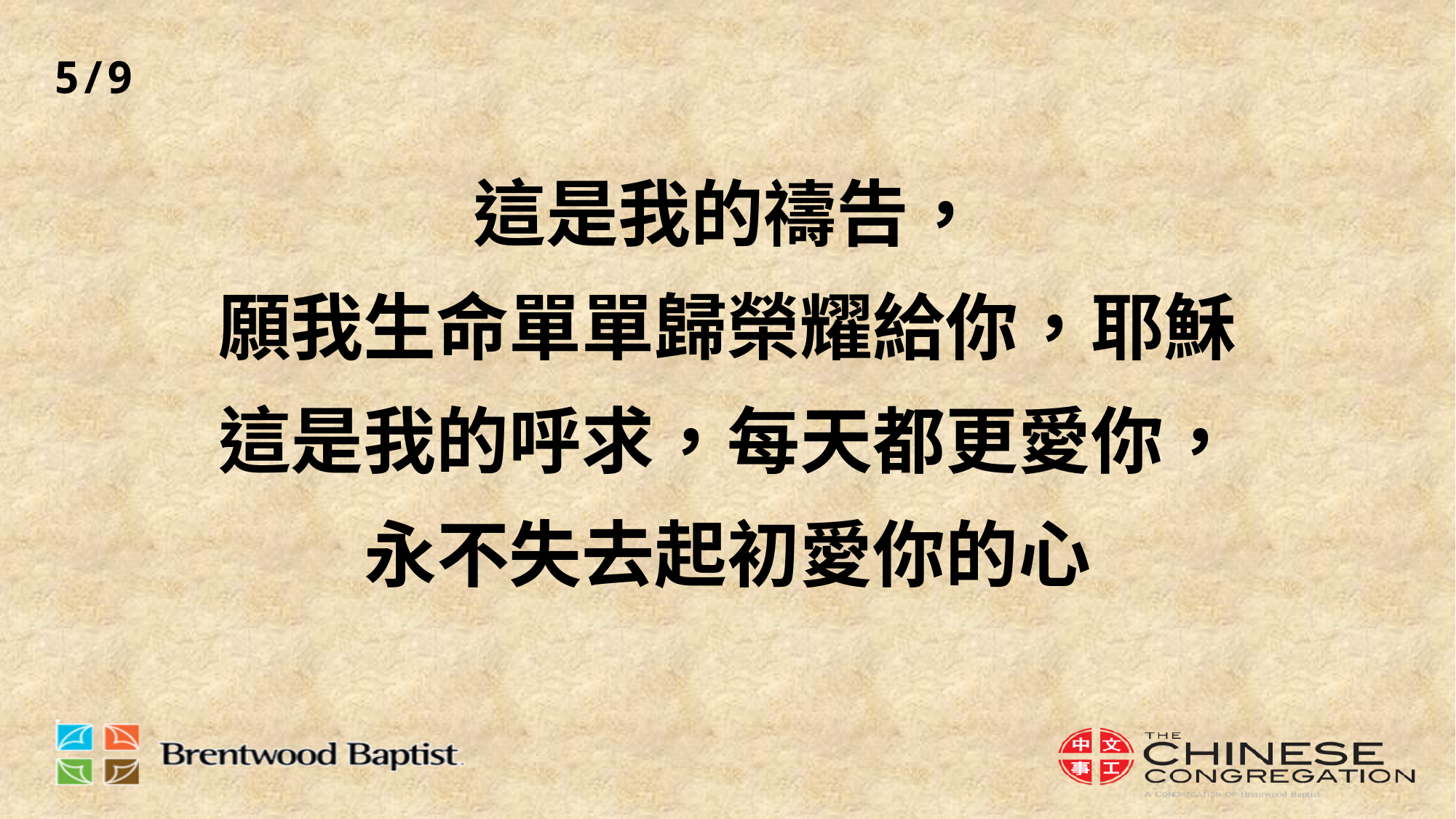

5/9
# 這是我的禱告， 願我生命單單歸榮耀給你，耶穌 這是我的呼求，每天都更愛你，永不失去起初愛你的心